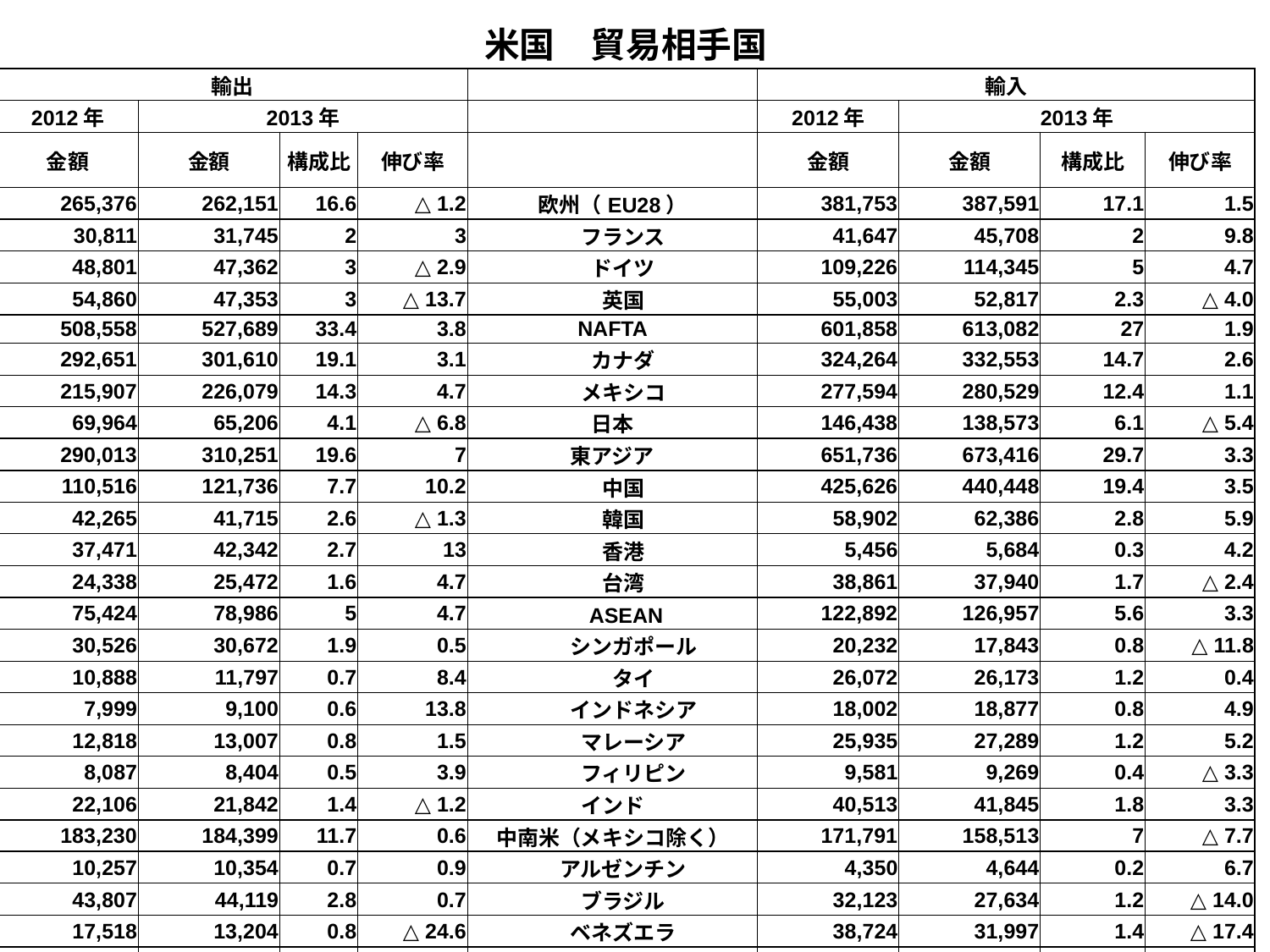

| 米国　貿易相手国 |  |  |  |  |  |  |  |  |
| --- | --- | --- | --- | --- | --- | --- | --- | --- |
| 輸出 |  |  |  |  | 輸入 |  |  |  |
| 2012年 | 2013年 |  |  |  | 2012年 | 2013年 |  |  |
| 金額 | 金額 | 構成比 | 伸び率 |  | 金額 | 金額 | 構成比 | 伸び率 |
| 265,376 | 262,151 | 16.6 | △ 1.2 | 欧州（EU28） | 381,753 | 387,591 | 17.1 | 1.5 |
| 30,811 | 31,745 | 2 | 3 | フランス | 41,647 | 45,708 | 2 | 9.8 |
| 48,801 | 47,362 | 3 | △ 2.9 | ドイツ | 109,226 | 114,345 | 5 | 4.7 |
| 54,860 | 47,353 | 3 | △ 13.7 | 英国 | 55,003 | 52,817 | 2.3 | △ 4.0 |
| 508,558 | 527,689 | 33.4 | 3.8 | NAFTA | 601,858 | 613,082 | 27 | 1.9 |
| 292,651 | 301,610 | 19.1 | 3.1 | カナダ | 324,264 | 332,553 | 14.7 | 2.6 |
| 215,907 | 226,079 | 14.3 | 4.7 | メキシコ | 277,594 | 280,529 | 12.4 | 1.1 |
| 69,964 | 65,206 | 4.1 | △ 6.8 | 日本 | 146,438 | 138,573 | 6.1 | △ 5.4 |
| 290,013 | 310,251 | 19.6 | 7 | 東アジア | 651,736 | 673,416 | 29.7 | 3.3 |
| 110,516 | 121,736 | 7.7 | 10.2 | 中国 | 425,626 | 440,448 | 19.4 | 3.5 |
| 42,265 | 41,715 | 2.6 | △ 1.3 | 韓国 | 58,902 | 62,386 | 2.8 | 5.9 |
| 37,471 | 42,342 | 2.7 | 13 | 香港 | 5,456 | 5,684 | 0.3 | 4.2 |
| 24,338 | 25,472 | 1.6 | 4.7 | 台湾 | 38,861 | 37,940 | 1.7 | △ 2.4 |
| 75,424 | 78,986 | 5 | 4.7 | ASEAN | 122,892 | 126,957 | 5.6 | 3.3 |
| 30,526 | 30,672 | 1.9 | 0.5 | シンガポール | 20,232 | 17,843 | 0.8 | △ 11.8 |
| 10,888 | 11,797 | 0.7 | 8.4 | タイ | 26,072 | 26,173 | 1.2 | 0.4 |
| 7,999 | 9,100 | 0.6 | 13.8 | インドネシア | 18,002 | 18,877 | 0.8 | 4.9 |
| 12,818 | 13,007 | 0.8 | 1.5 | マレーシア | 25,935 | 27,289 | 1.2 | 5.2 |
| 8,087 | 8,404 | 0.5 | 3.9 | フィリピン | 9,581 | 9,269 | 0.4 | △ 3.3 |
| 22,106 | 21,842 | 1.4 | △ 1.2 | インド | 40,513 | 41,845 | 1.8 | 3.3 |
| 183,230 | 184,399 | 11.7 | 0.6 | 中南米（メキシコ除く） | 171,791 | 158,513 | 7 | △ 7.7 |
| 10,257 | 10,354 | 0.7 | 0.9 | アルゼンチン | 4,350 | 4,644 | 0.2 | 6.7 |
| 43,807 | 44,119 | 2.8 | 0.7 | ブラジル | 32,123 | 27,634 | 1.2 | △ 14.0 |
| 17,518 | 13,204 | 0.8 | △ 24.6 | ベネズエラ | 38,724 | 31,997 | 1.4 | △ 17.4 |
| 69,580 | 73,284 | 4.6 | 5.3 | 中東 | 116,755 | 107,192 | 4.7 | △ 8.2 |
| 32,732 | 35,175 | 2.2 | 7.5 | アフリカ | 66,817 | 50,061 | 2.2 | △ 25.1 |
| 1,545,703 | 1,579,593 | 100 | 2.2 | 世界計 | 2,276,302 | 2,268,321 | 100 | △ 0.4 |